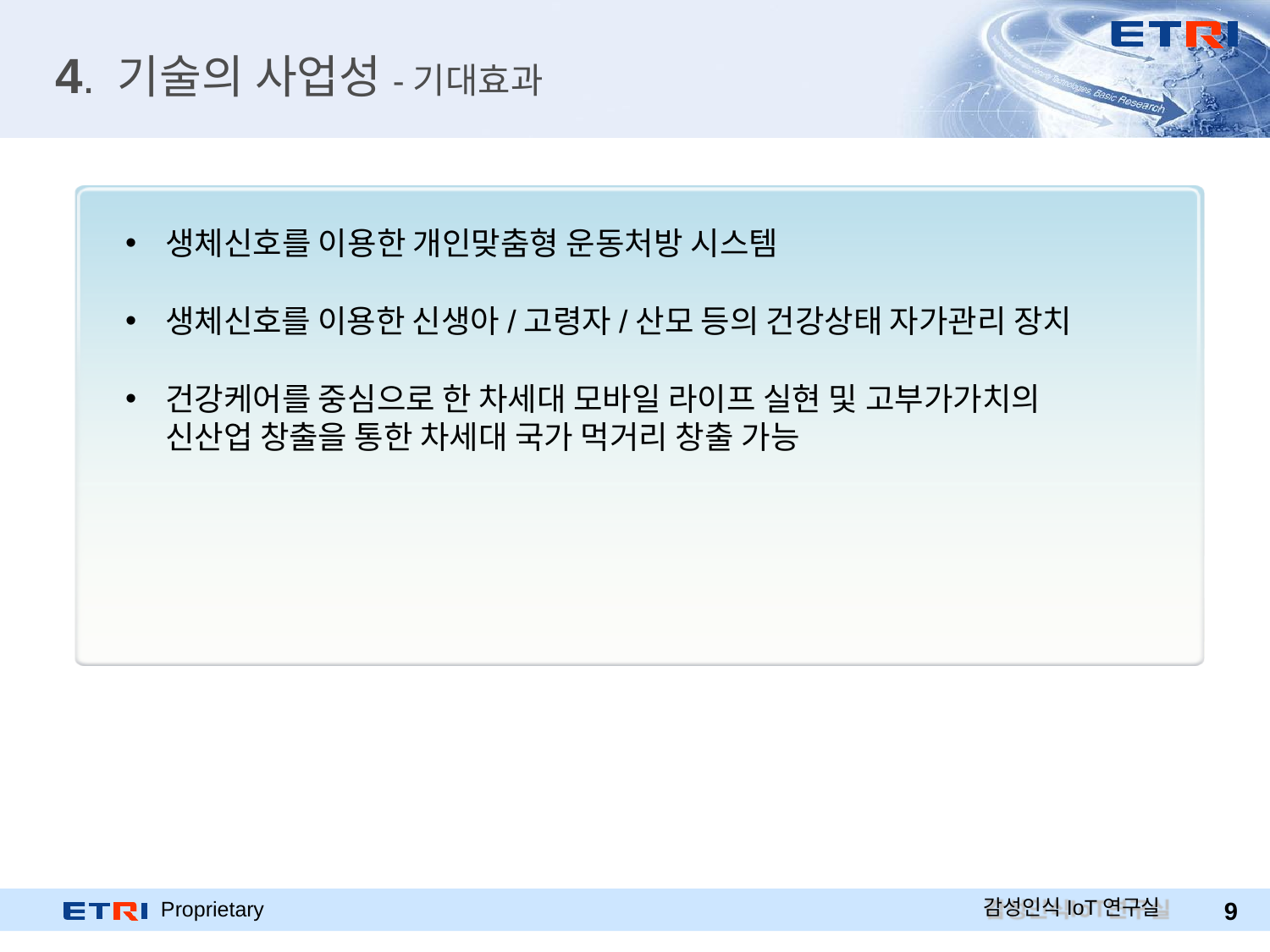

# 4. 기술의 사업성-기대효과

생체신호를 이용한 개인맞춤형 운동처방 시스템

생체신호를 이용한 신생아/고령자/산모 등의 건강상태 자가관리 장치

건강케어를 중심으로 한 차세대 모바일 라이프 실현 및 고부가가치의  신산업 창출을 통한 차세대 국가 먹거리 창출 가능

감성인식IoT연구실
Proprietary
9